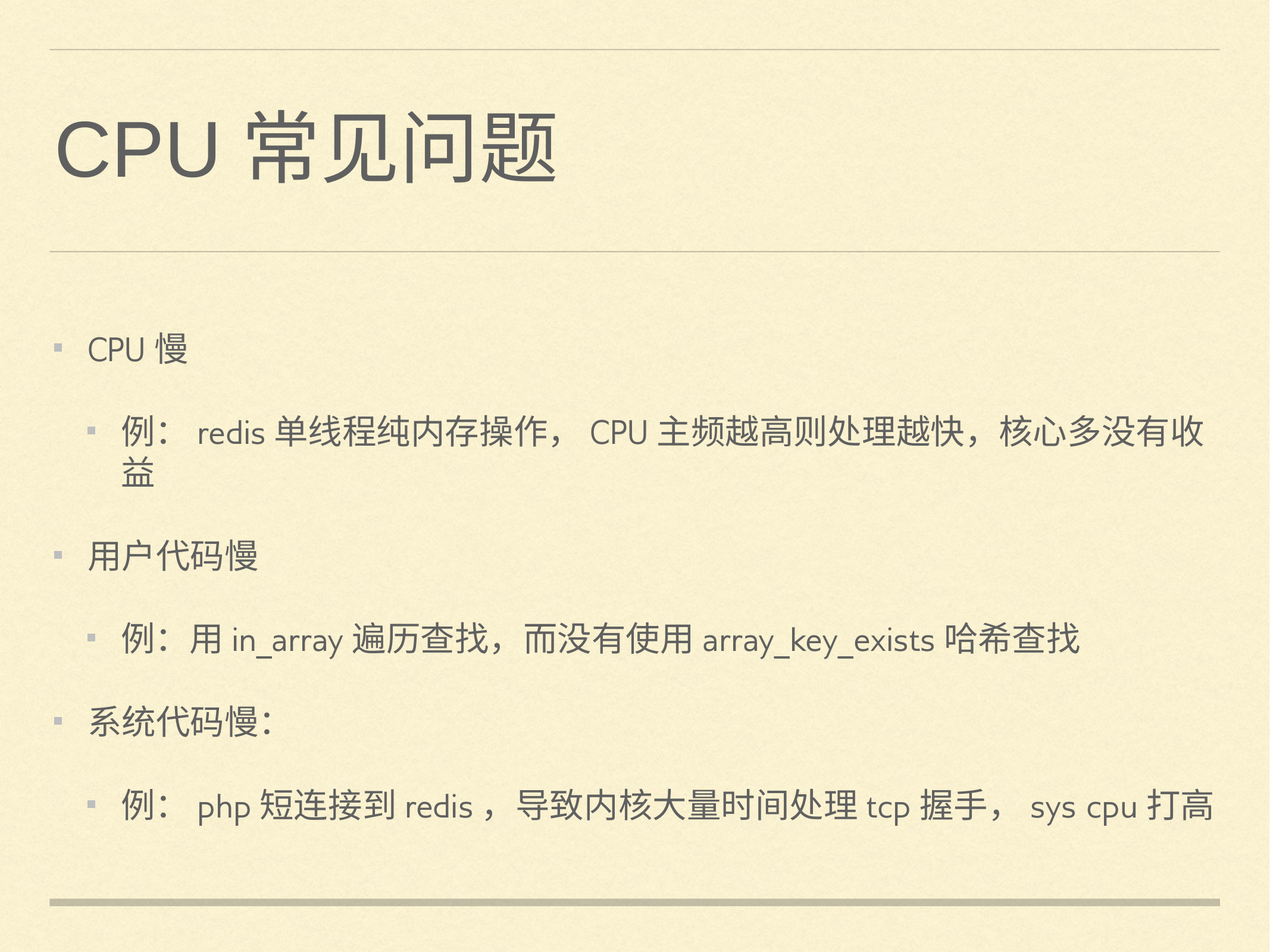

# CPU常见问题
CPU慢
例：redis单线程纯内存操作，CPU主频越高则处理越快，核心多没有收益
用户代码慢
例：用in_array遍历查找，而没有使用array_key_exists哈希查找
系统代码慢：
例：php短连接到redis，导致内核大量时间处理tcp握手，sys cpu打高